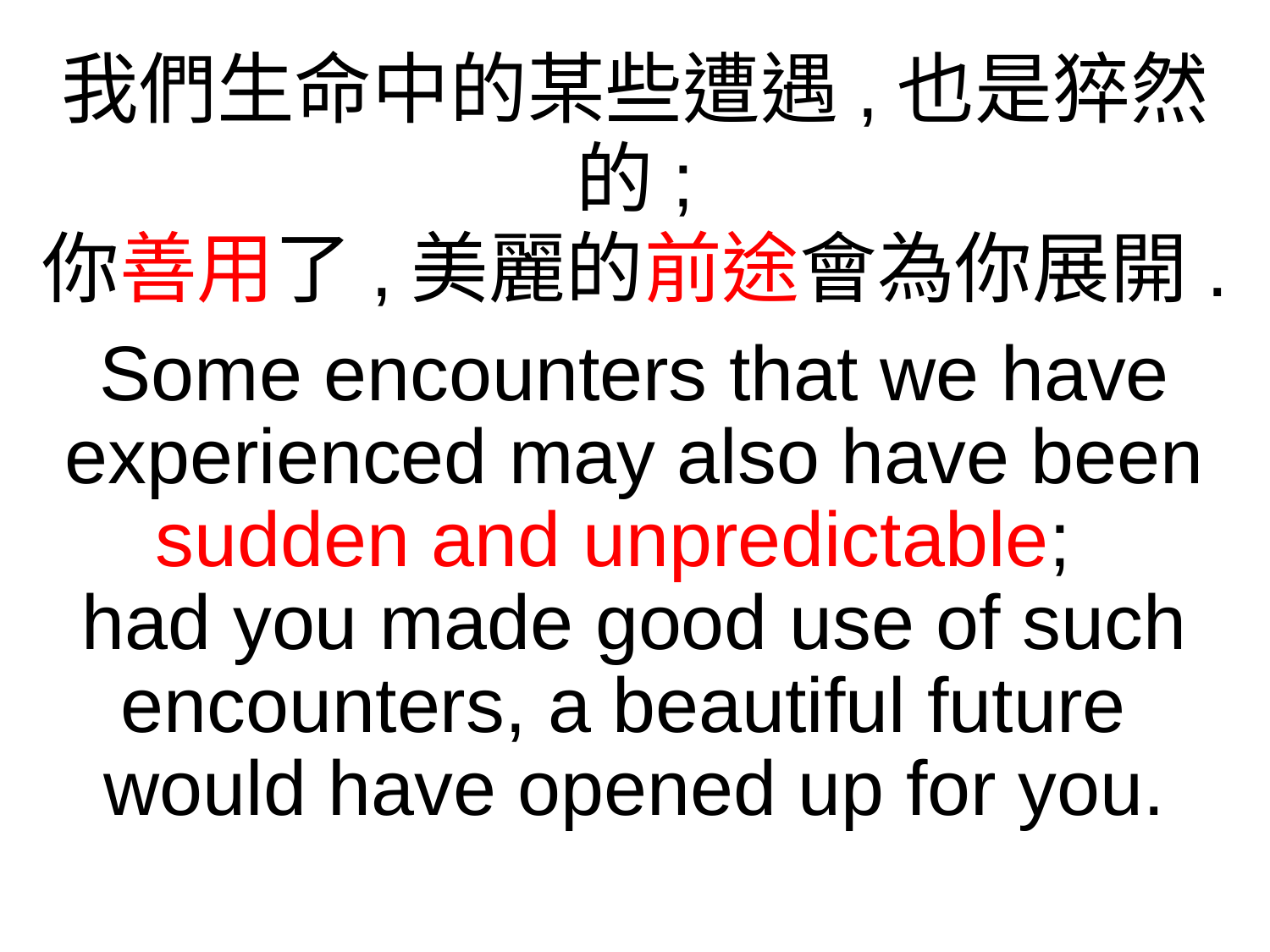

我們生命中的某些遭遇,也是猝然的;
你善用了,美麗的前途會為你展開.
Some encounters that we have experienced may also have been sudden and unpredictable;
had you made good use of such encounters, a beautiful future
would have opened up for you.